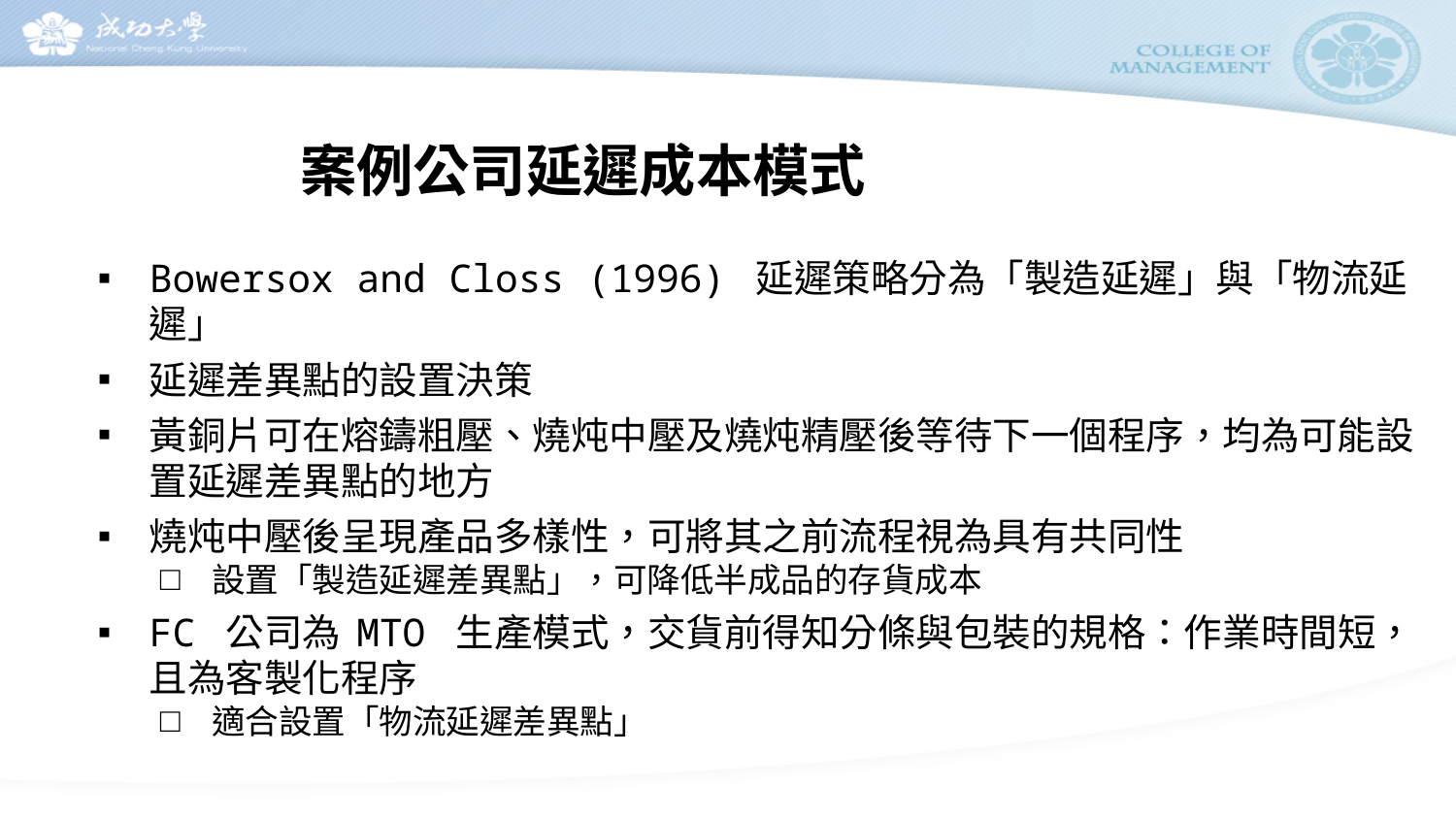

# 案例公司延遲成本模式
Bowersox and Closs (1996) 延遲策略分為「製造延遲」與「物流延遲」
延遲差異點的設置決策
黃銅片可在熔鑄粗壓、燒炖中壓及燒炖精壓後等待下一個程序，均為可能設置延遲差異點的地方
燒炖中壓後呈現產品多樣性，可將其之前流程視為具有共同性
設置「製造延遲差異點」，可降低半成品的存貨成本
FC 公司為 MTO 生產模式，交貨前得知分條與包裝的規格：作業時間短，且為客製化程序
適合設置「物流延遲差異點」
9